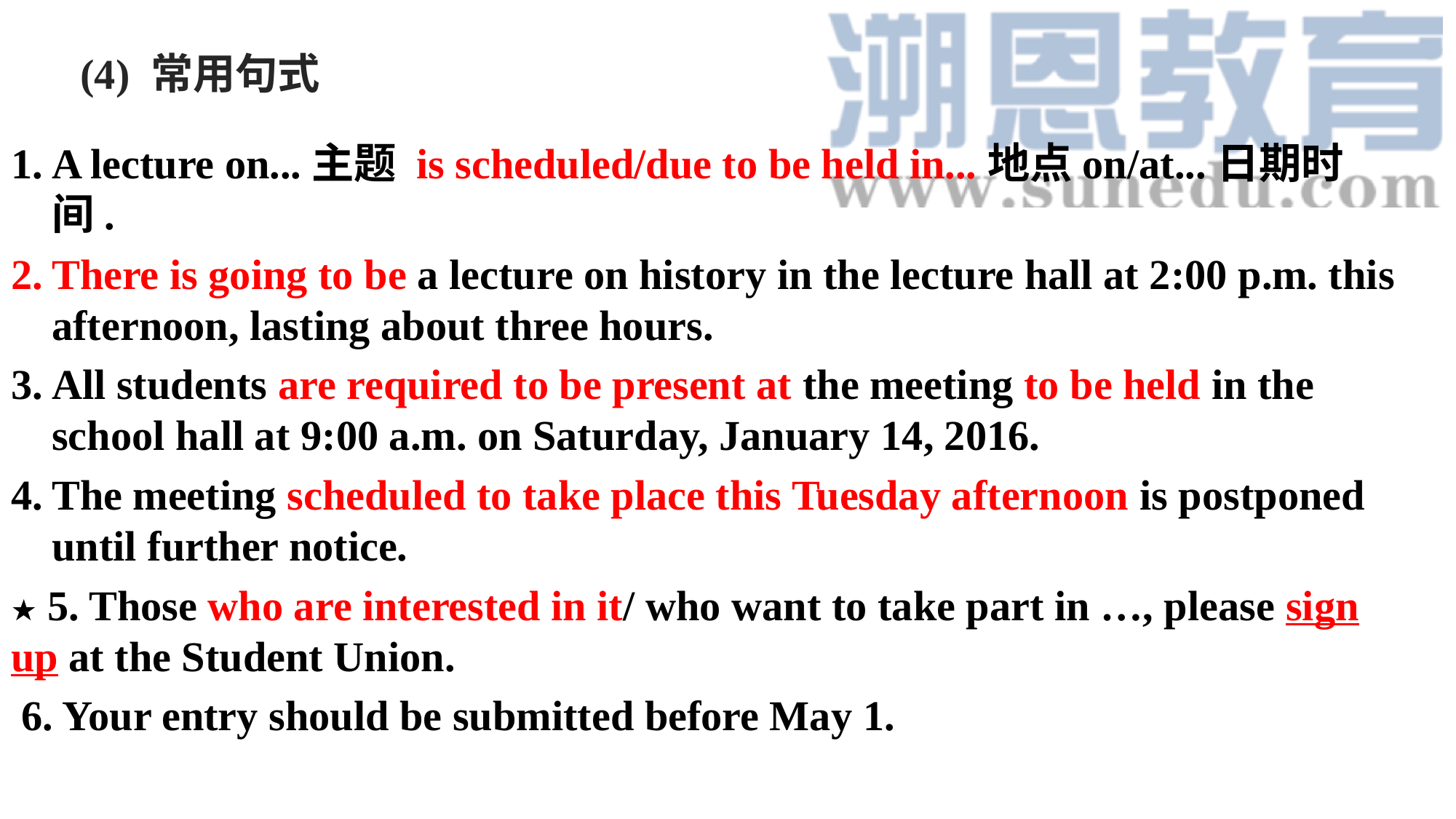

(4) 常用句式
A lecture on...主题 is scheduled/due to be held in...地点on/at...日期时间.
There is going to be a lecture on history in the lecture hall at 2:00 p.m. this afternoon, lasting about three hours.
All students are required to be present at the meeting to be held in the school hall at 9:00 a.m. on Saturday, January 14, 2016.
The meeting scheduled to take place this Tuesday afternoon is postponed until further notice.
★ 5. Those who are interested in it/ who want to take part in …, please sign up at the Student Union.
 6. Your entry should be submitted before May 1.